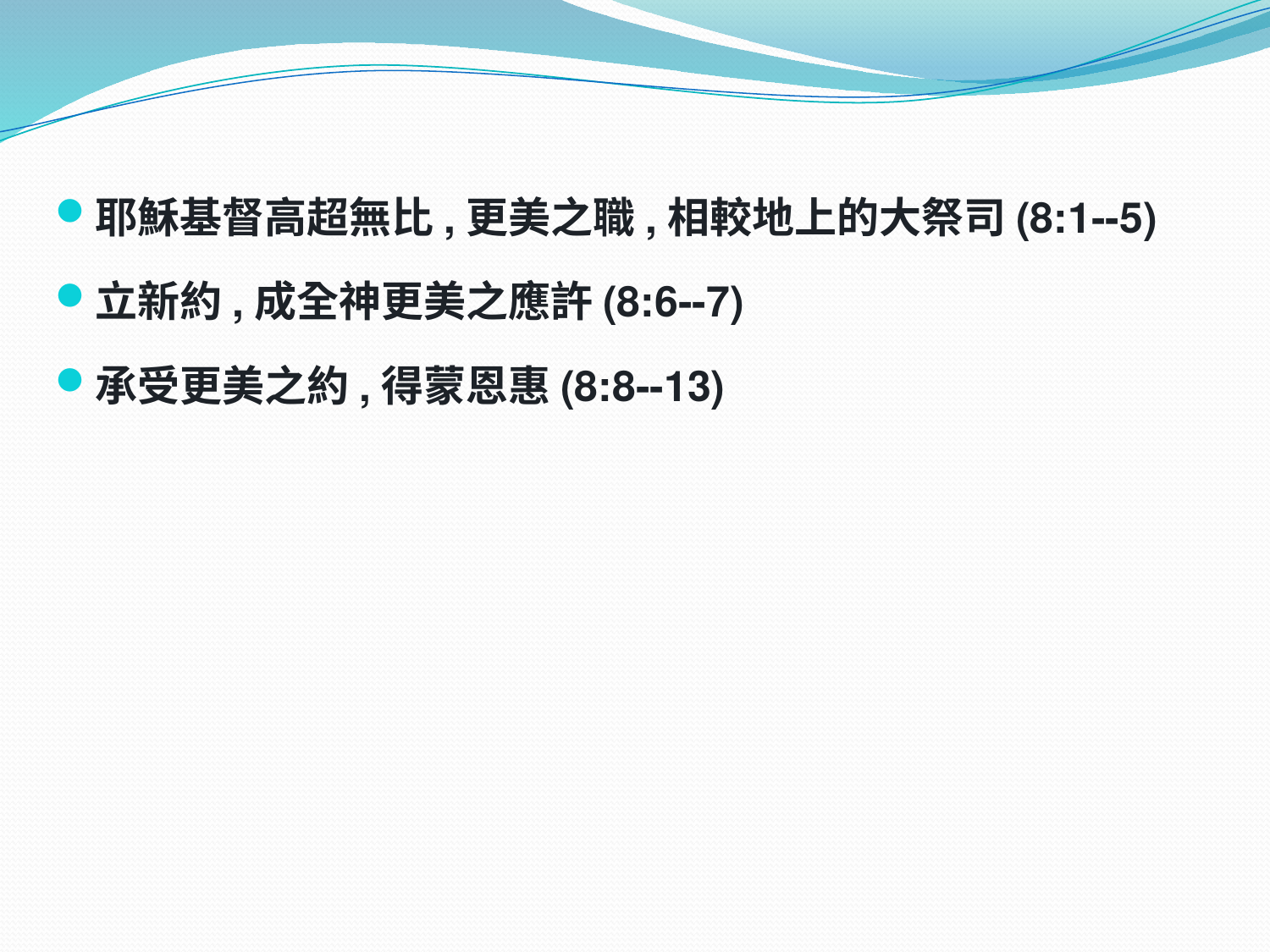

耶穌基督高超無比,更美之職,相較地上的大祭司(8:1--5)
立新約,成全神更美之應許(8:6--7)
承受更美之約,得蒙恩惠(8:8--13)